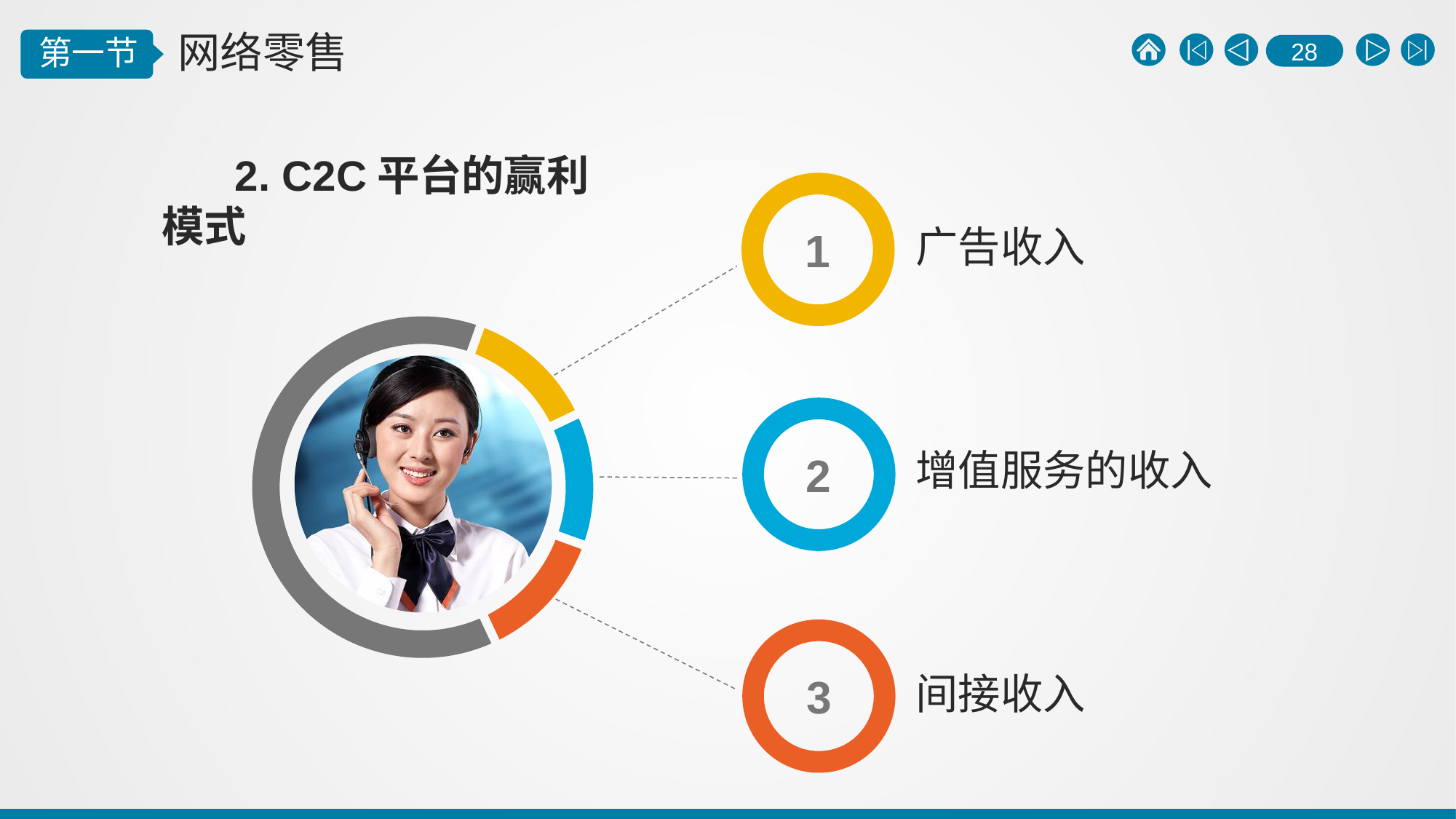

2. C2C平台的赢利模式

1
广告收入

2
增值服务的收入

3
间接收入